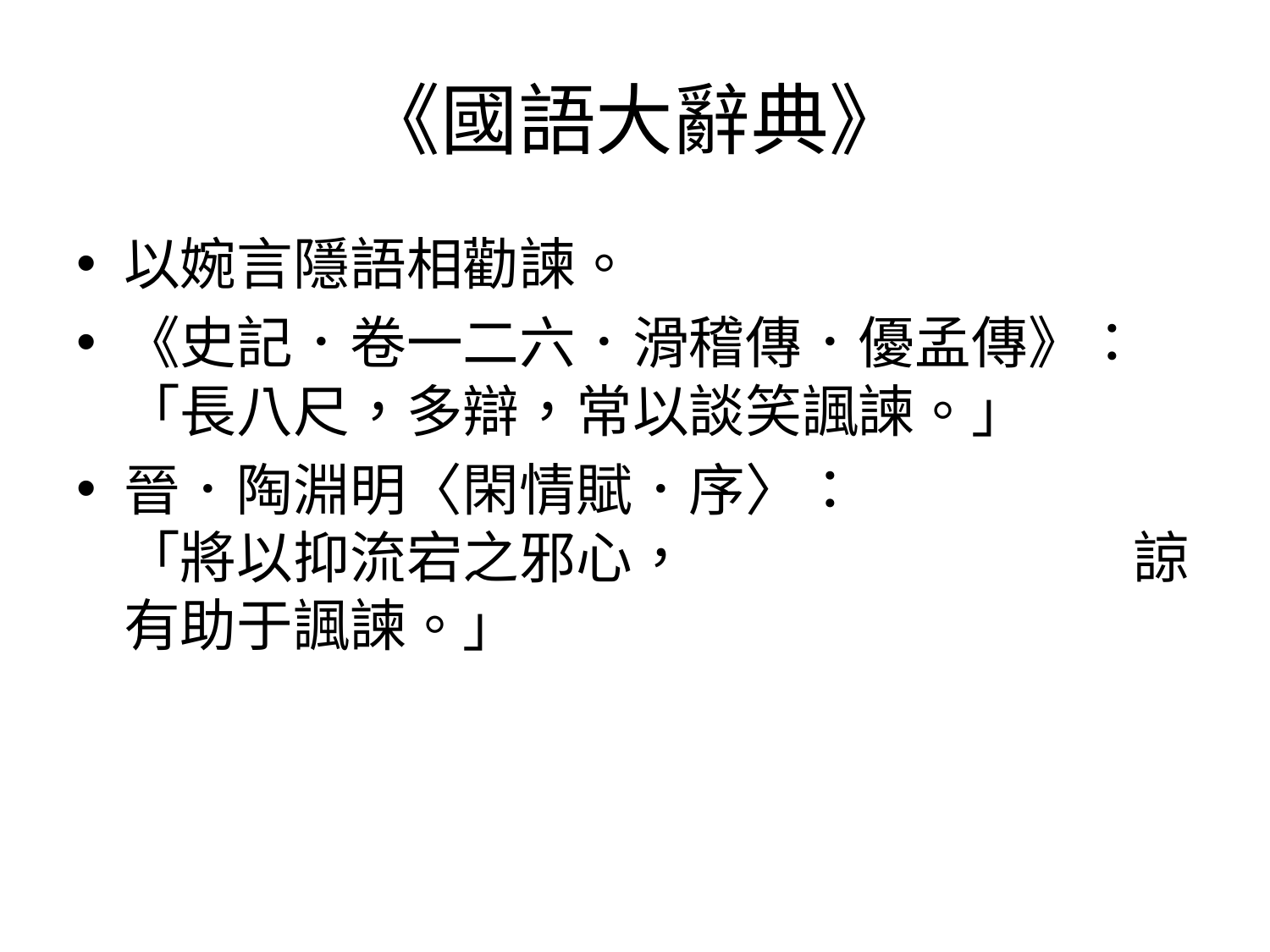

# 《國語大辭典》
以婉言隱語相勸諫。
《史記．卷一二六．滑稽傳．優孟傳》：「長八尺，多辯，常以談笑諷諫。」
晉．陶淵明〈閑情賦．序〉：                       「將以抑流宕之邪心，                                   諒有助于諷諫。」